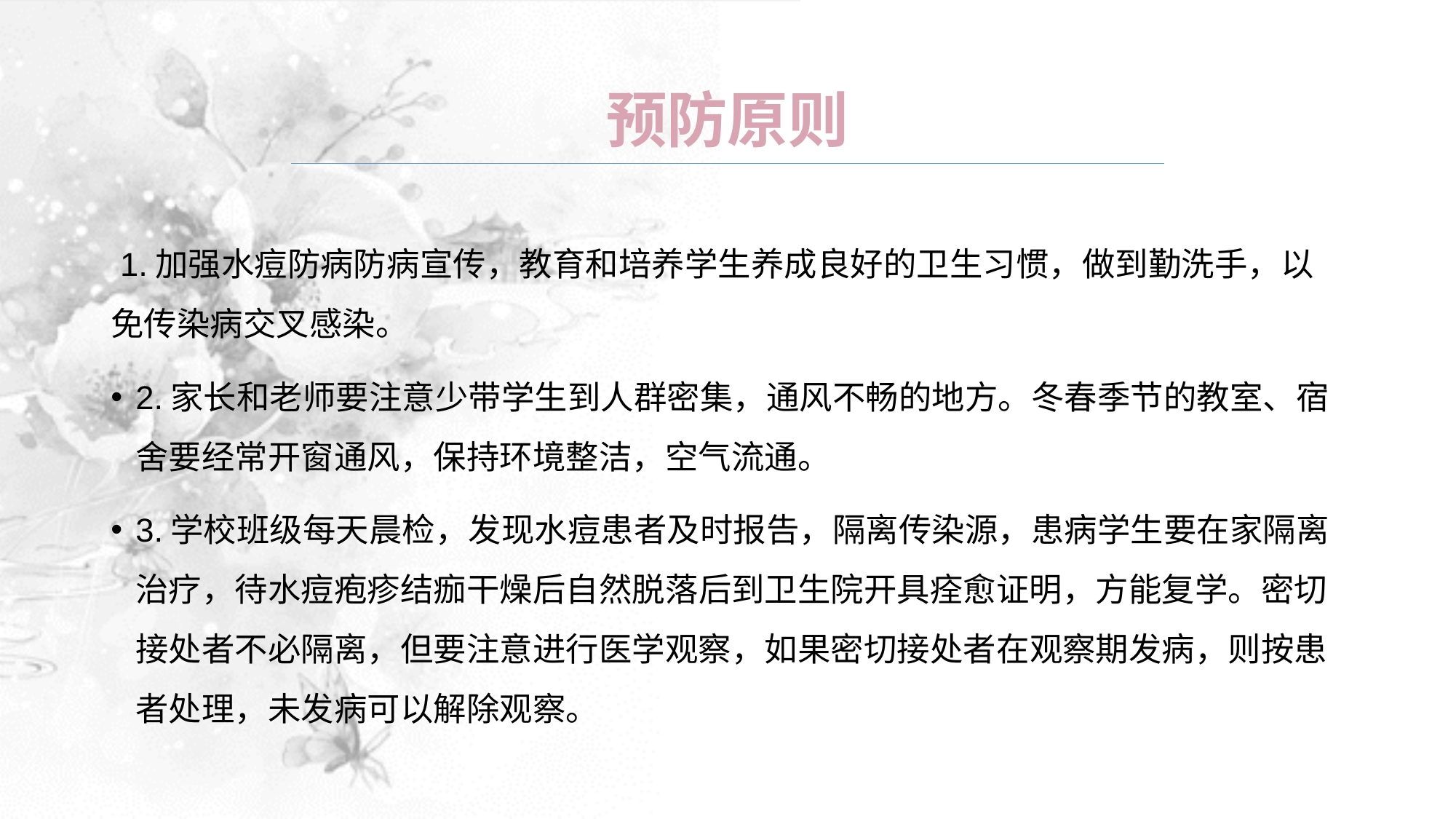

# 预防原则
 1.加强水痘防病防病宣传，教育和培养学生养成良好的卫生习惯，做到勤洗手，以免传染病交叉感染。
2.家长和老师要注意少带学生到人群密集，通风不畅的地方。冬春季节的教室、宿舍要经常开窗通风，保持环境整洁，空气流通。
3.学校班级每天晨检，发现水痘患者及时报告，隔离传染源，患病学生要在家隔离治疗，待水痘疱疹结痂干燥后自然脱落后到卫生院开具痊愈证明，方能复学。密切接处者不必隔离，但要注意进行医学观察，如果密切接处者在观察期发病，则按患者处理，未发病可以解除观察。